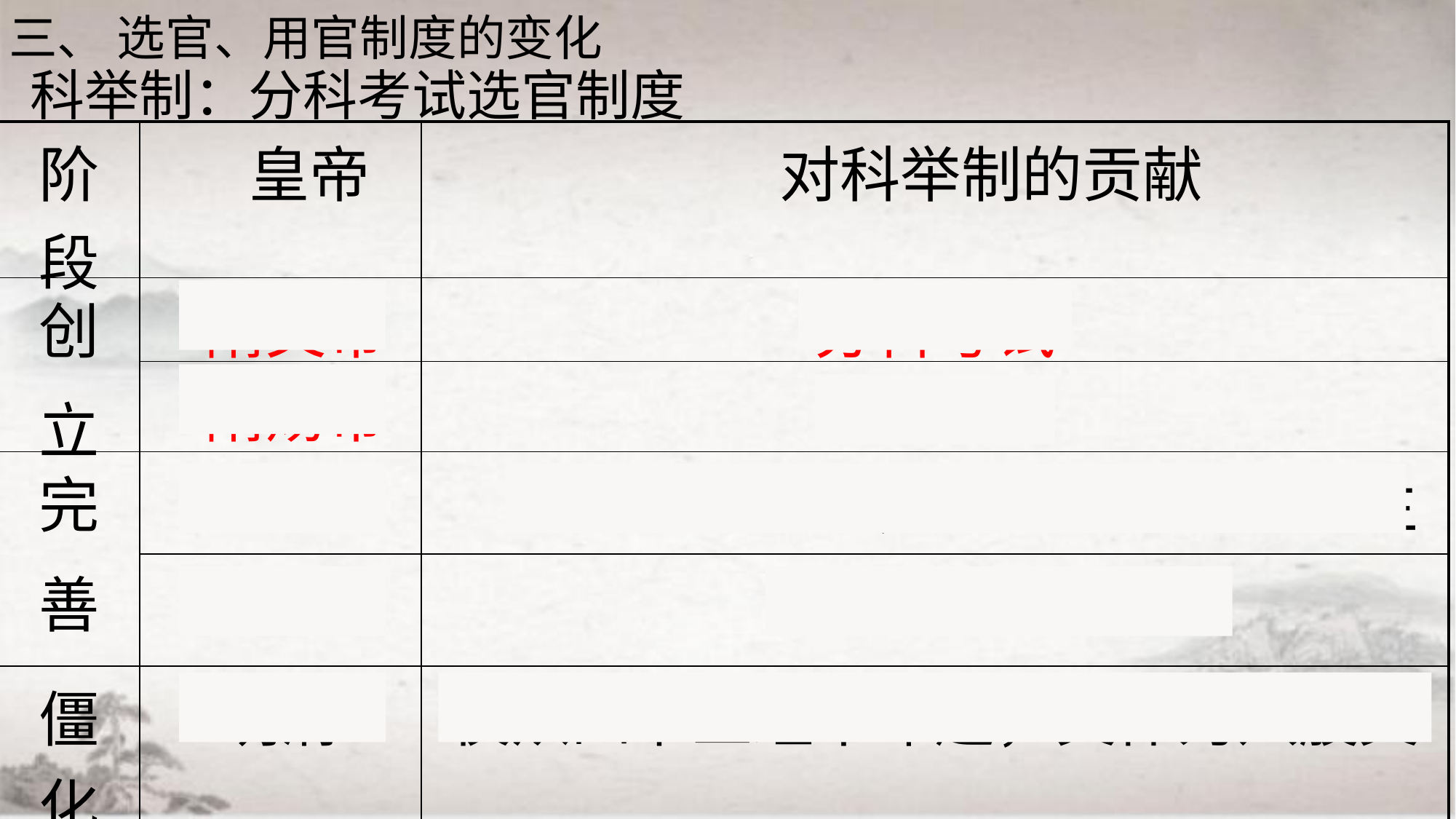

三、 选官、用官制度的变化
科举制：分科考试选官制度
| 阶段 | 皇帝 | 对科举制的贡献 |
| --- | --- | --- |
| 创 立 | 隋文帝 | 分科考试 |
|  | 隋炀帝 | 设进士科 |
| 完 善 | 唐太宗 | 增加考试科目，以进士、明经为主 |
|  | 武则天 | 开创殿试、武举 |
| 僵化 | 明清 | 仅从四书五经中命题，文体为八股文 |